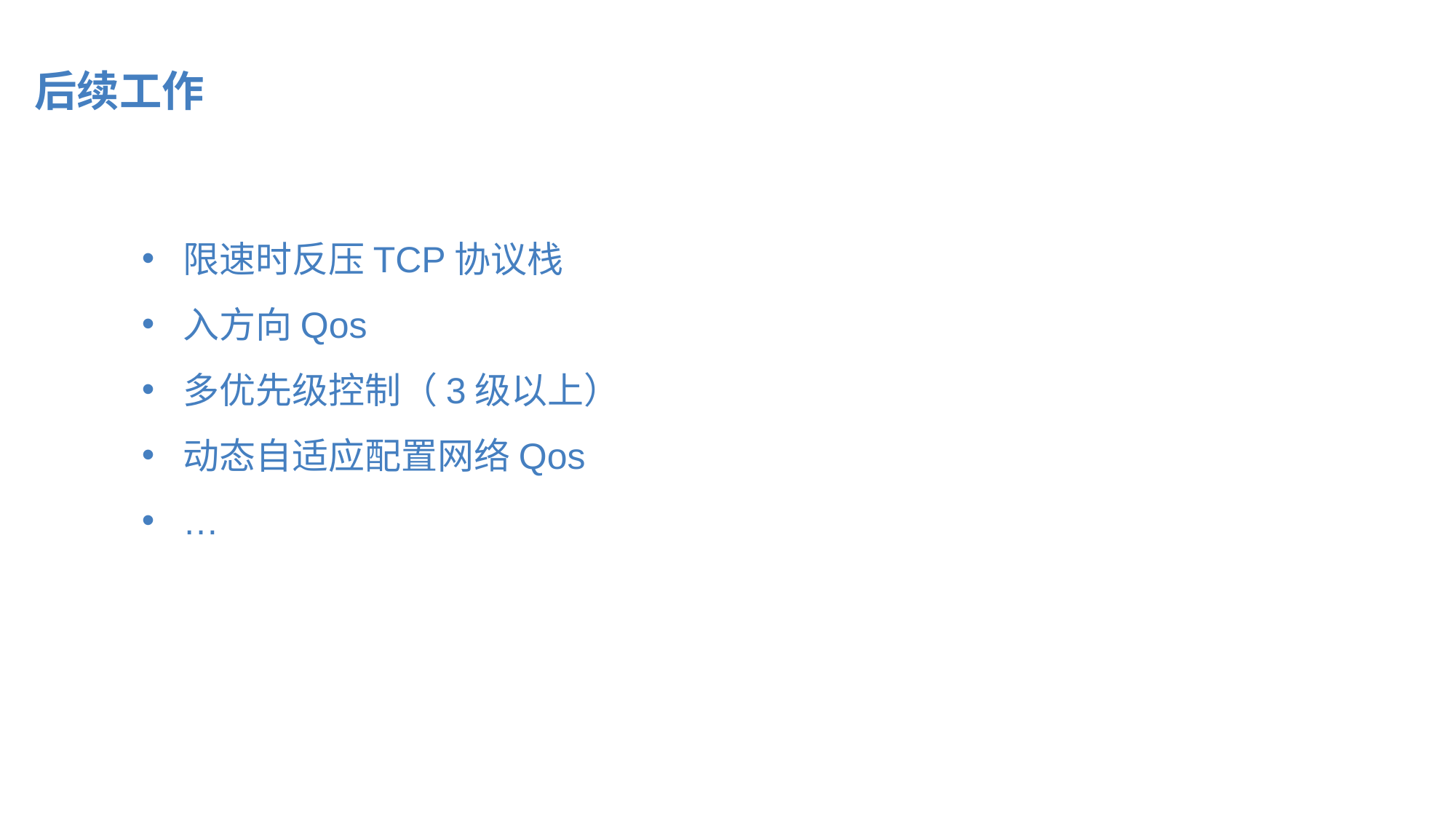

后续工作
限速时反压TCP协议栈
入方向Qos
多优先级控制（3级以上）
动态自适应配置网络Qos
…